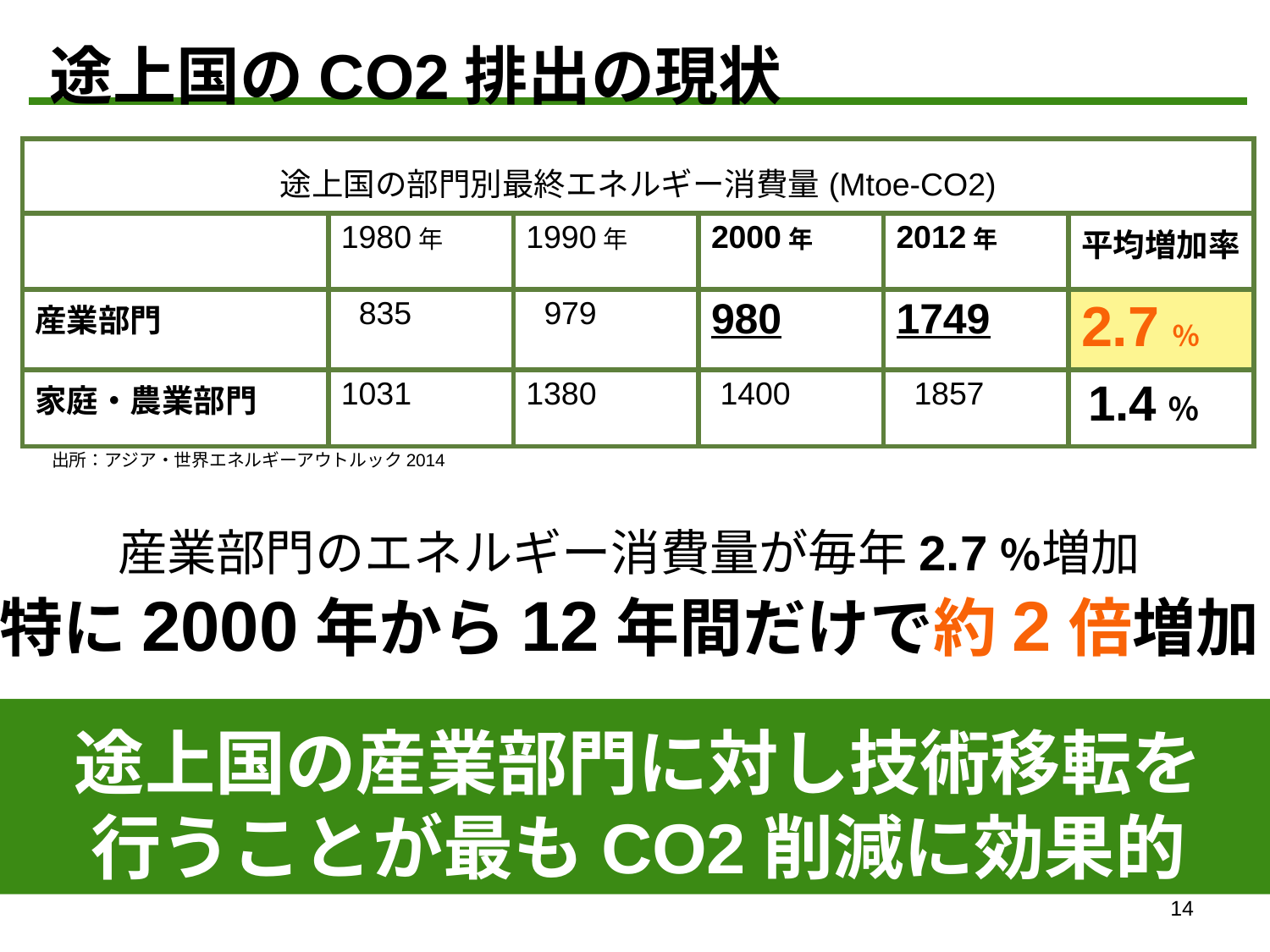

途上国のCO2排出の現状
| 途上国の部門別最終エネルギー消費量(Mtoe-CO2) |  |  |  |  |  |
| --- | --- | --- | --- | --- | --- |
|  | 1980年 | 1990年 | 2000年 | 2012年 | 平均増加率 |
| 産業部門 | 835 | 979 | 980 | 1749 | 2.7％ |
| 家庭・農業部門 | 1031 | 1380 | 1400 | 1857 | a1.4％ |
出所：アジア・世界エネルギーアウトルック2014

産業部門のエネルギー消費量が毎年2.7％増加
特に2000年から12年間だけで約2倍増加
途上国の産業部門に対し技術移転を
行うことが最もCO2削減に効果的
14